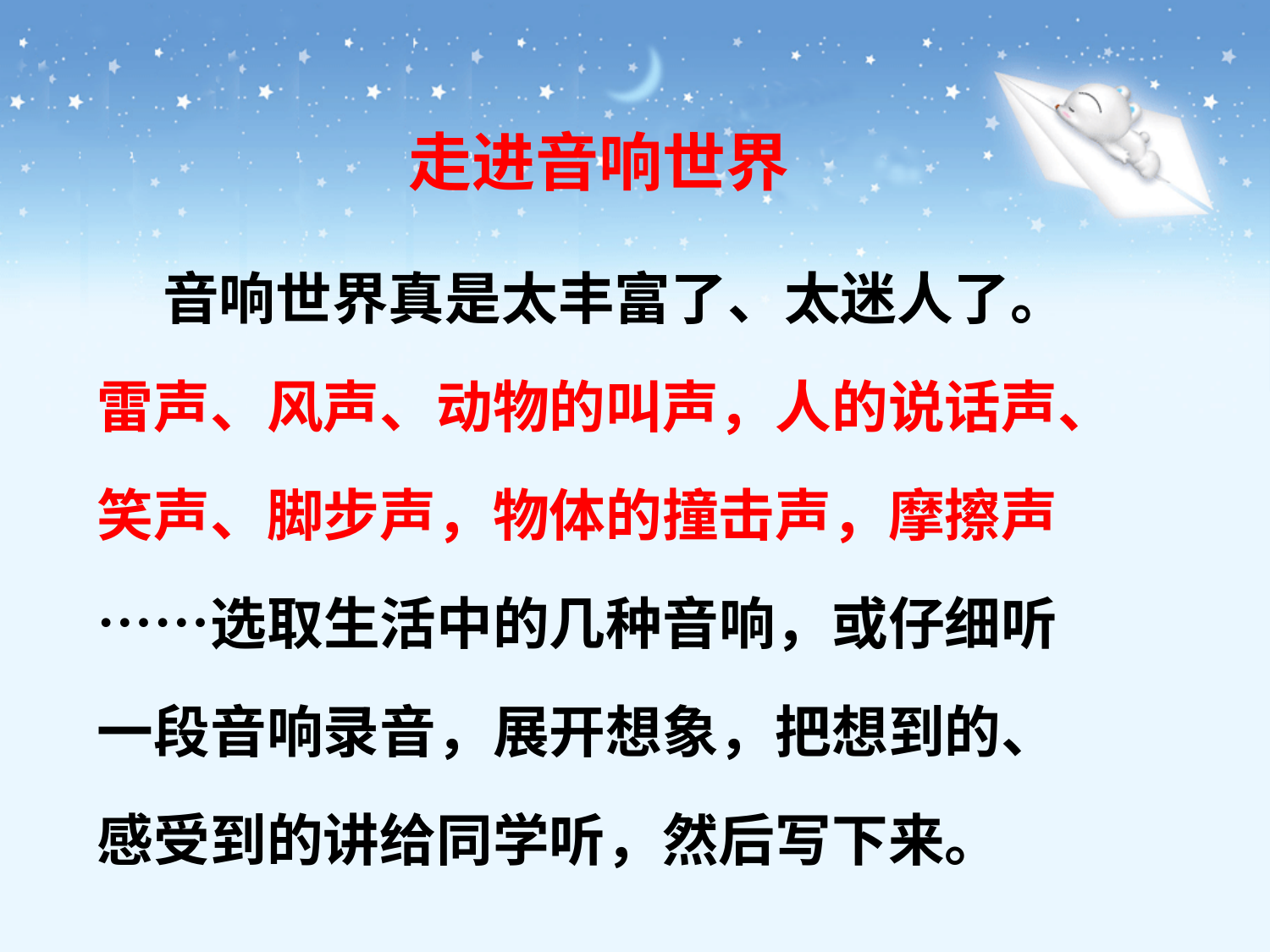

走进音响世界
    音响世界真是太丰富了、太迷人了。雷声、风声、动物的叫声，人的说话声、笑声、脚步声，物体的撞击声，摩擦声……选取生活中的几种音响，或仔细听一段音响录音，展开想象，把想到的、感受到的讲给同学听，然后写下来。